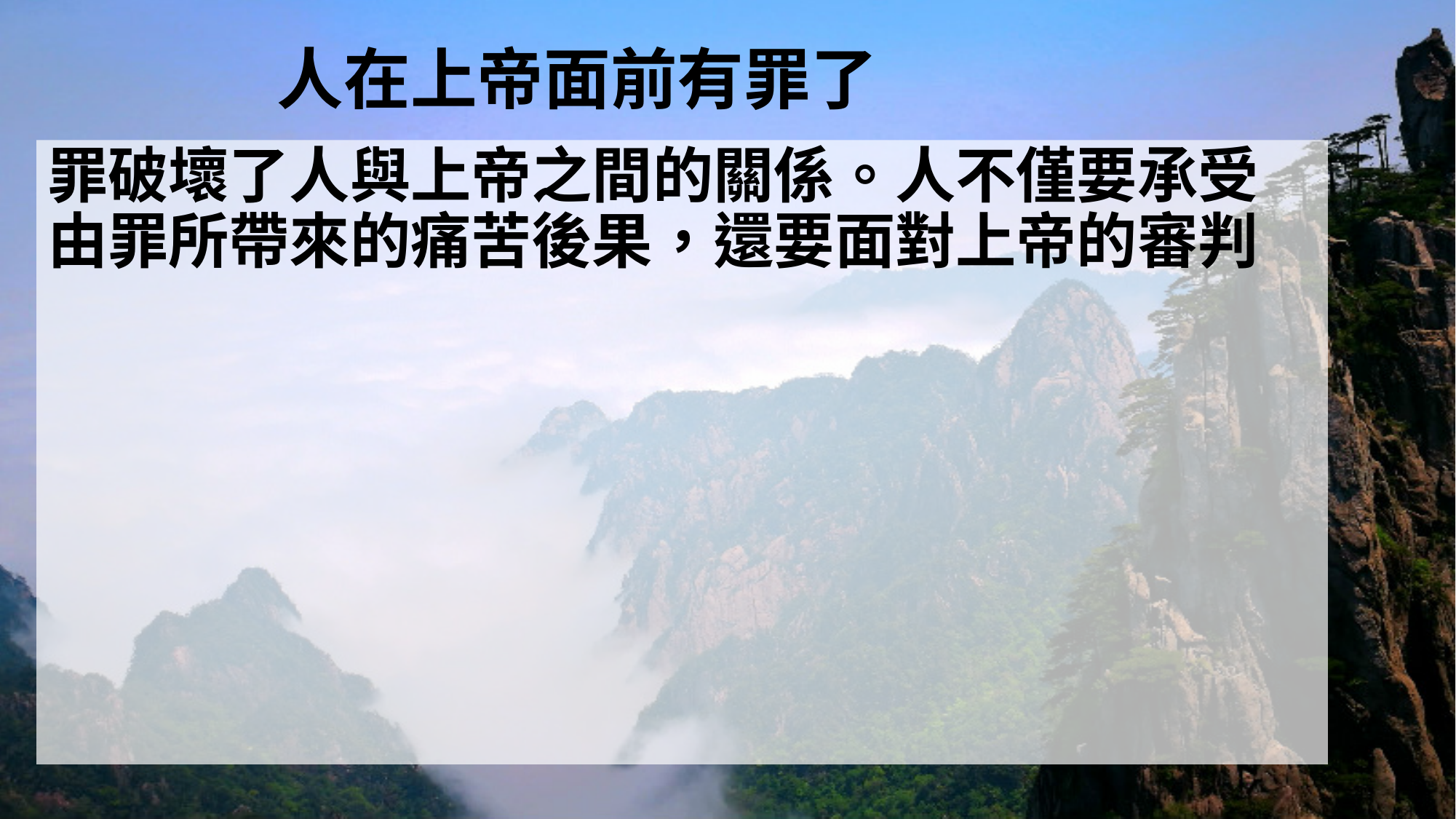

# 人在上帝面前有罪了
罪破壞了人與上帝之間的關係。人不僅要承受由罪所帶來的痛苦後果，還要面對上帝的審判